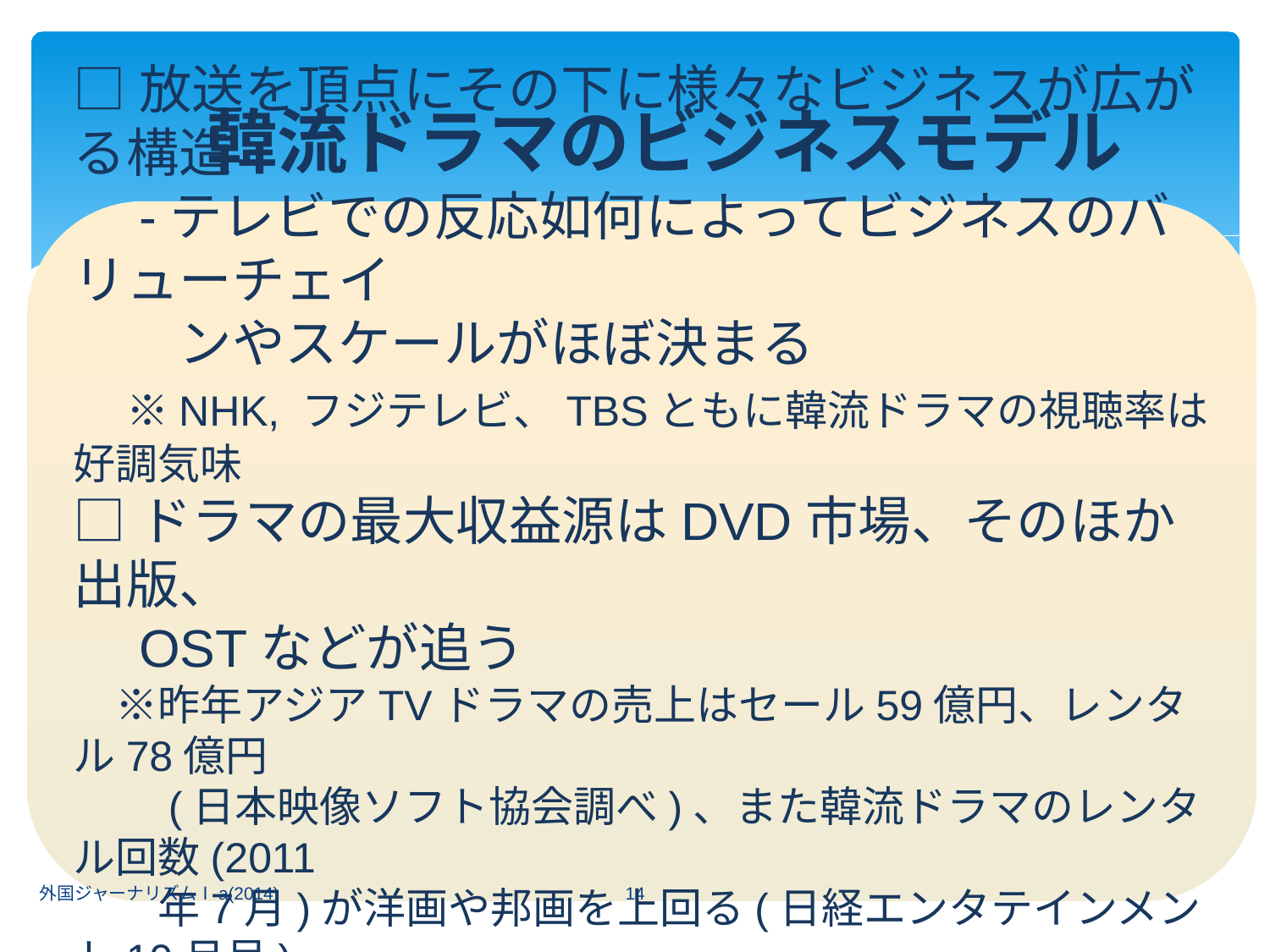

韓流ドラマのビジネスモデル
□放送を頂点にその下に様々なビジネスが広がる構造
　-テレビでの反応如何によってビジネスのバリューチェイ
　　ンやスケールがほぼ決まる
　※NHK, フジテレビ、TBSともに韓流ドラマの視聴率は好調気味
□ドラマの最大収益源はDVD市場、そのほか出版、
　OSTなどが追う
　※昨年アジアTVドラマの売上はセール59億円、レンタル78億円
　　(日本映像ソフト協会調べ)、また韓流ドラマのレンタル回数(2011
　　年7月)が洋画や邦画を上回る(日経エンタテインメント10月号)
□スターはCM、イベント、写真集、MDなど
14
外国ジャーナリズムⅠa(2014)